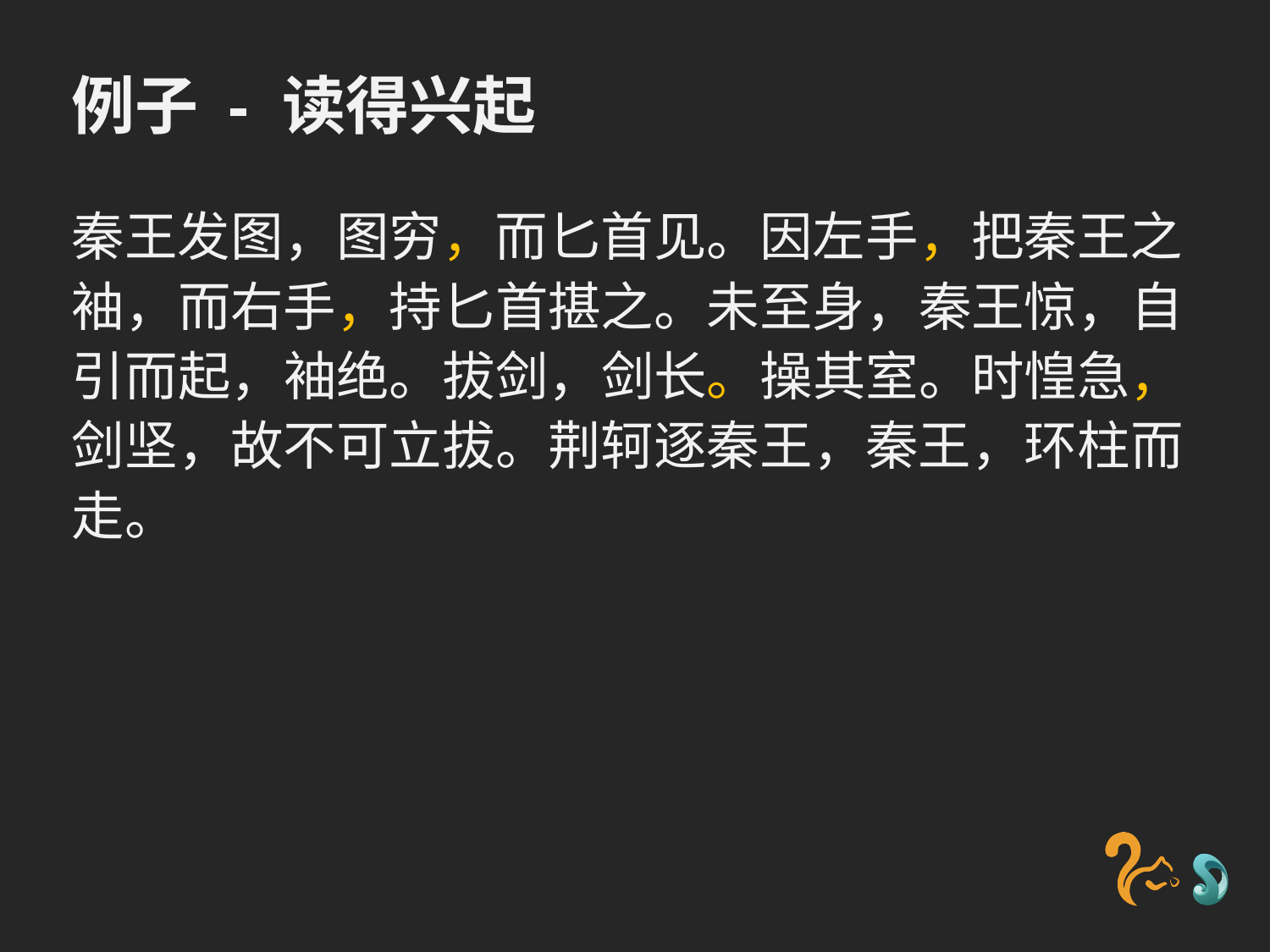

# 例子 - 读得兴起
秦王发图，图穷，而匕首见。因左手，把秦王之袖，而右手，持匕首揕之。未至身，秦王惊，自引而起，袖绝。拔剑，剑长。操其室。时惶急，剑坚，故不可立拔。荆轲逐秦王，秦王，环柱而走。